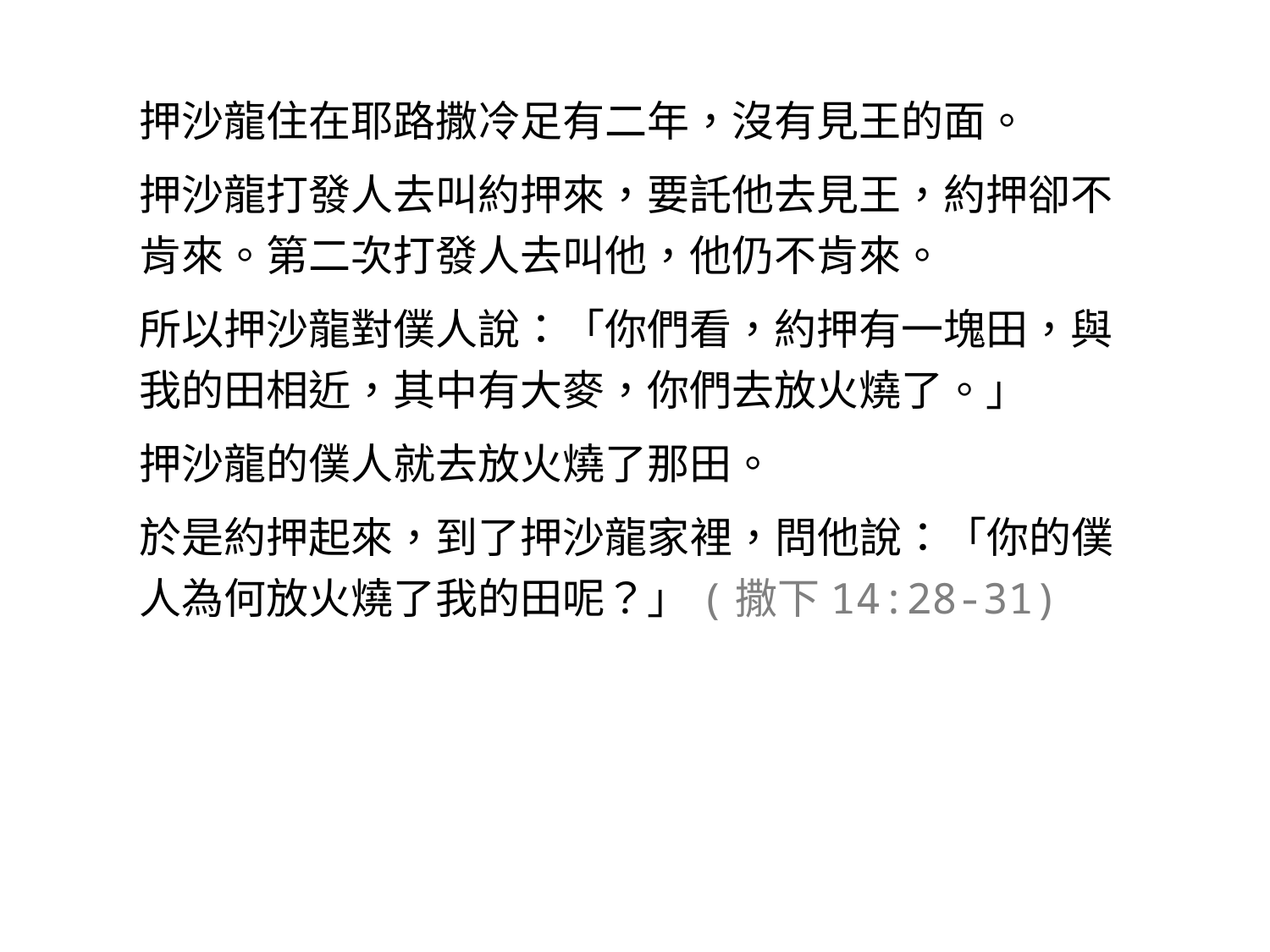

押沙龍住在耶路撒冷足有二年，沒有見王的面。
押沙龍打發人去叫約押來，要託他去見王，約押卻不肯來。第二次打發人去叫他，他仍不肯來。
所以押沙龍對僕人說：「你們看，約押有一塊田，與我的田相近，其中有大麥，你們去放火燒了。」
押沙龍的僕人就去放火燒了那田。
於是約押起來，到了押沙龍家裡，問他說：「你的僕人為何放火燒了我的田呢？」(撒下14:28-31)